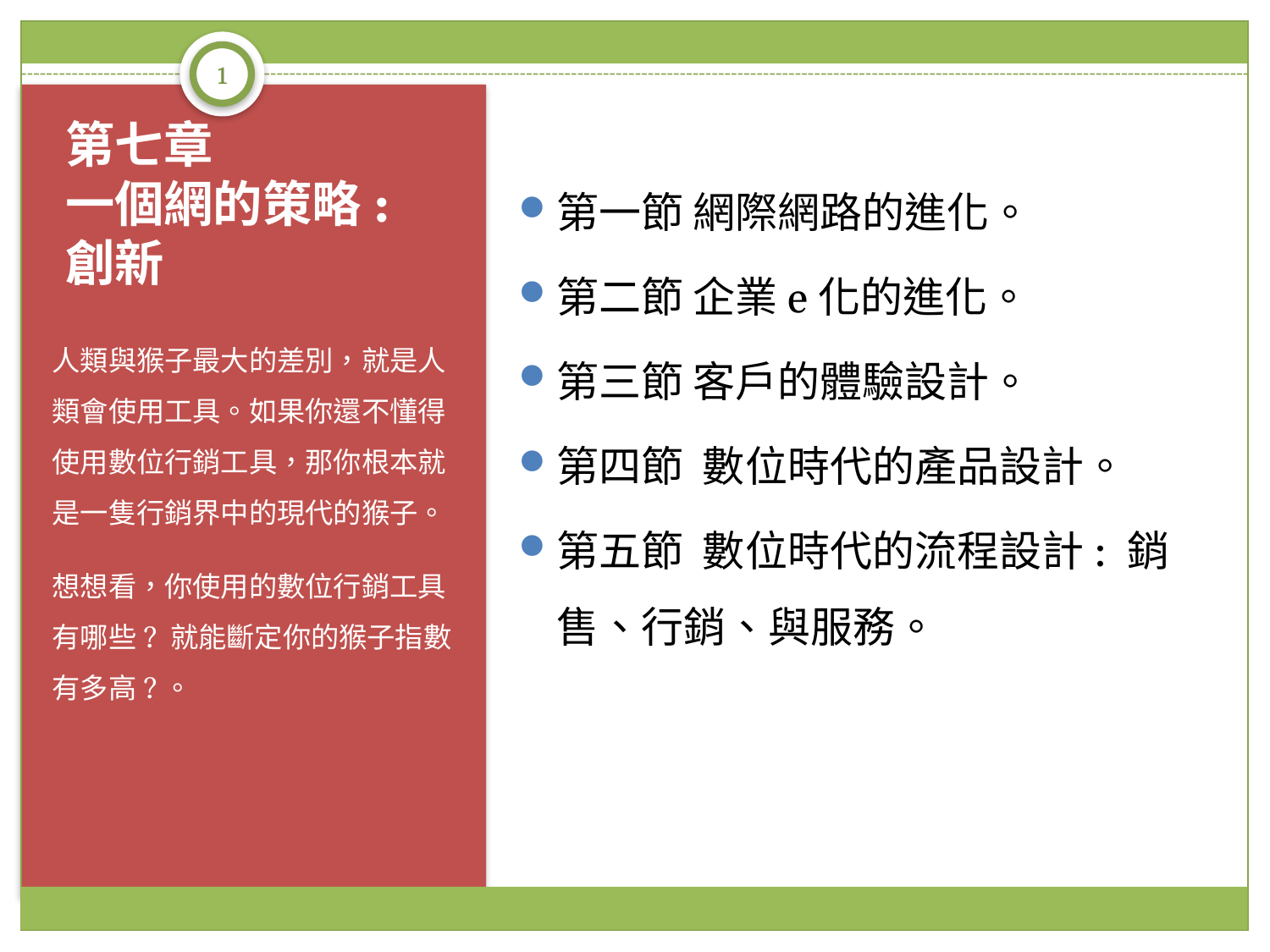

1

第一節 網際網路的進化。
第二節 企業e化的進化。
第三節 客戶的體驗設計。
第四節  數位時代的產品設計。
第五節  數位時代的流程設計: 銷售、行銷、與服務。

# 第七章 一個網的策略: 創新
人類與猴子最大的差別，就是人類會使用工具。如果你還不懂得使用數位行銷工具，那你根本就是一隻行銷界中的現代的猴子。
想想看，你使用的數位行銷工具有哪些? 就能斷定你的猴子指數有多高?。